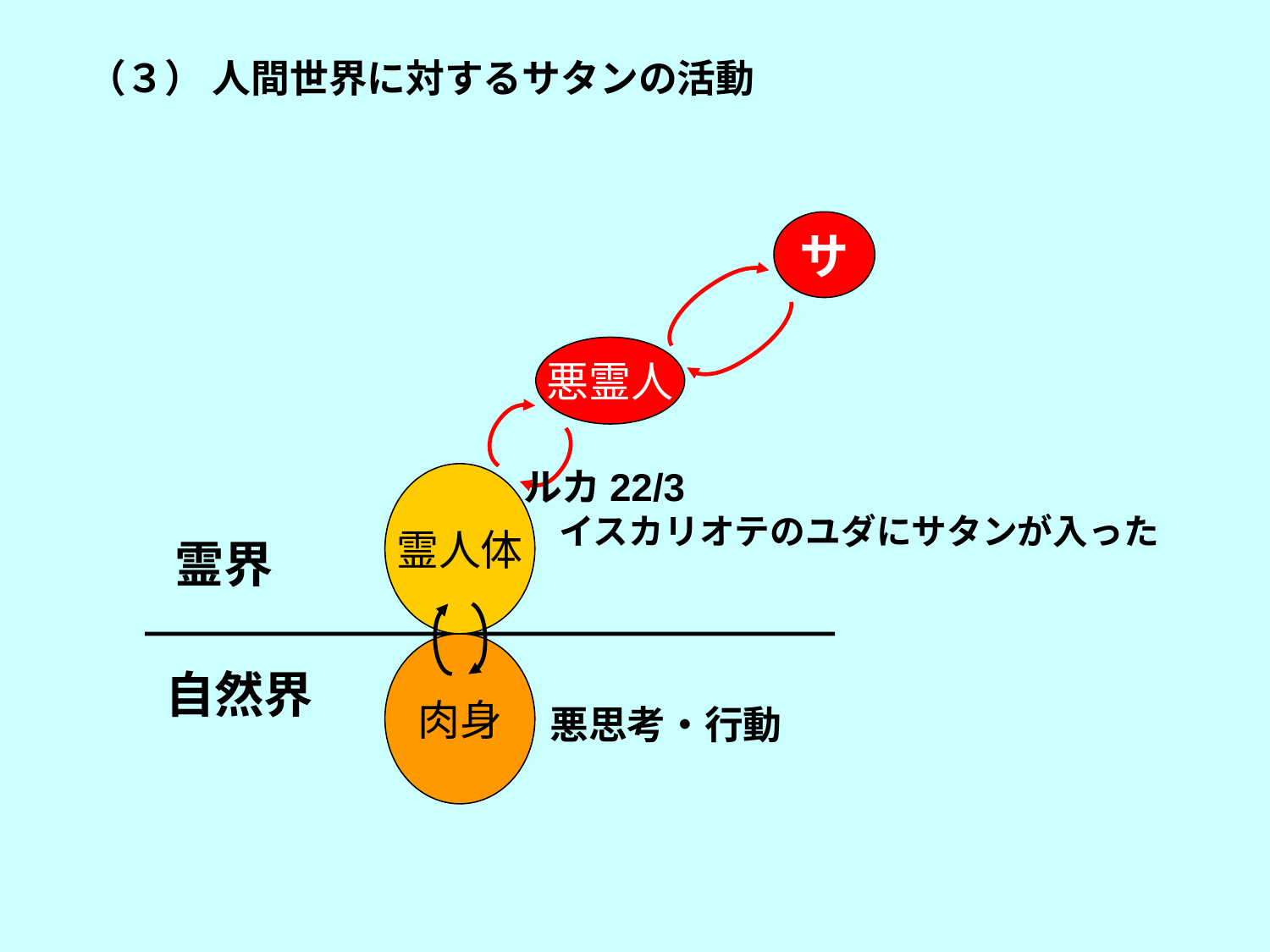

（３） 人間世界に対するサタンの活動
サ

悪霊人

ルカ22/3
　イスカリオテのユダにサタンが入った
霊人体
霊界

肉身
自然界
悪思考・行動